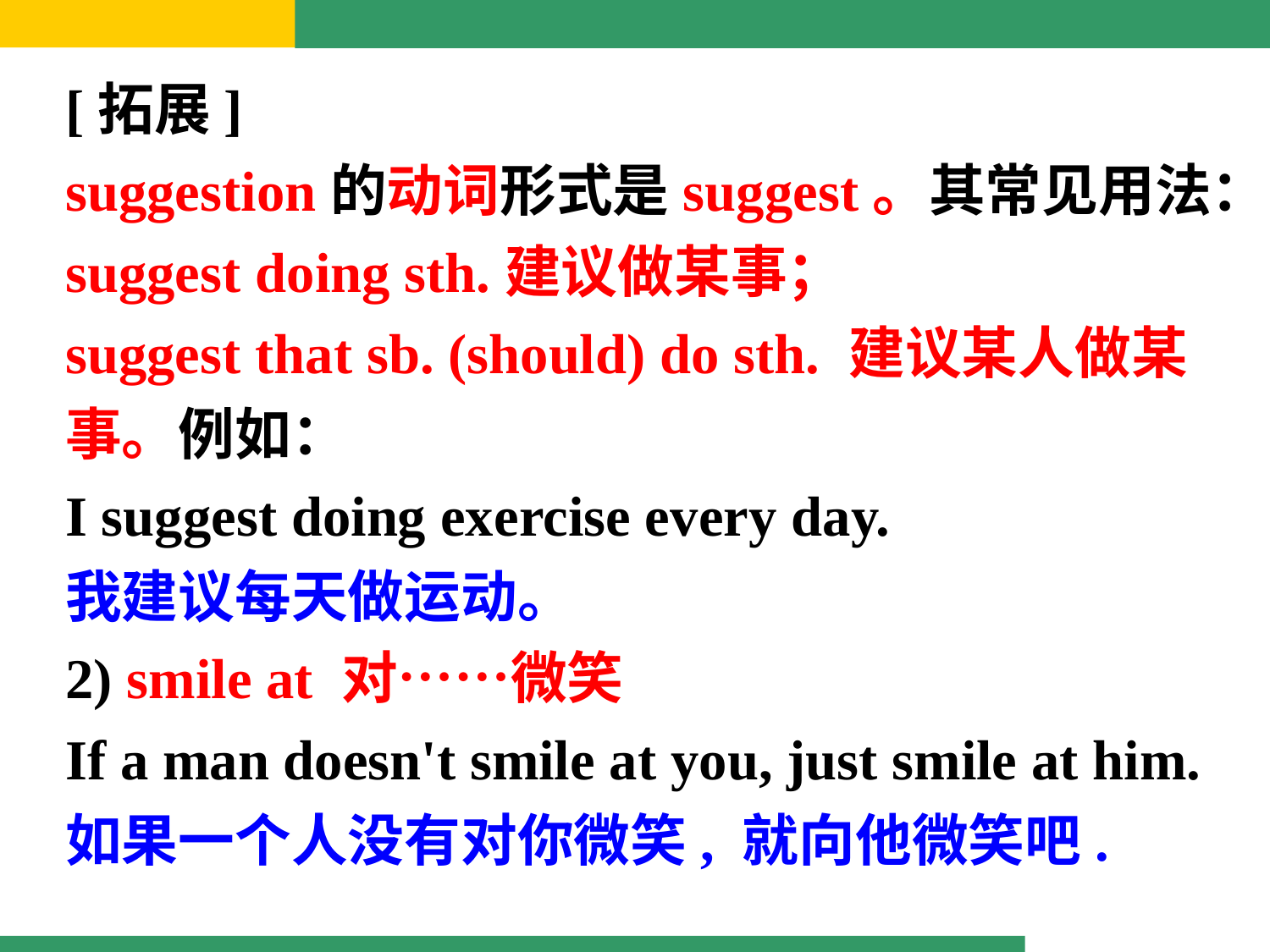

[拓展]
suggestion的动词形式是suggest。其常见用法：suggest doing sth.建议做某事；
suggest that sb. (should) do sth. 建议某人做某事。例如：
I suggest doing exercise every day.
我建议每天做运动。
2) smile at 对……微笑
If a man doesn't smile at you, just smile at him.
如果一个人没有对你微笑, 就向他微笑吧.